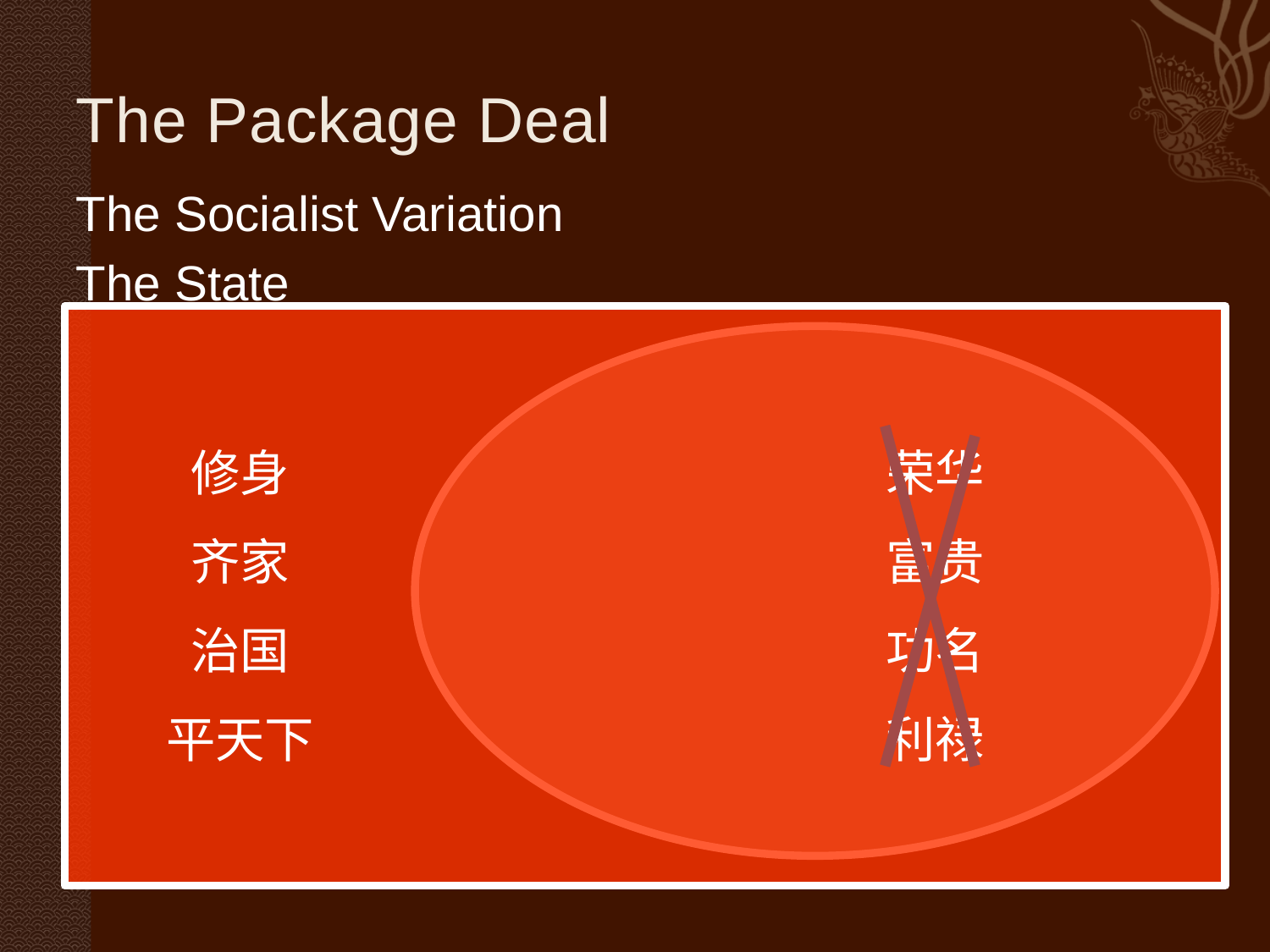

# The Package Deal
The Socialist Variation
The State

修身
齐家
治国
平天下

荣华
富贵
功名
利禄